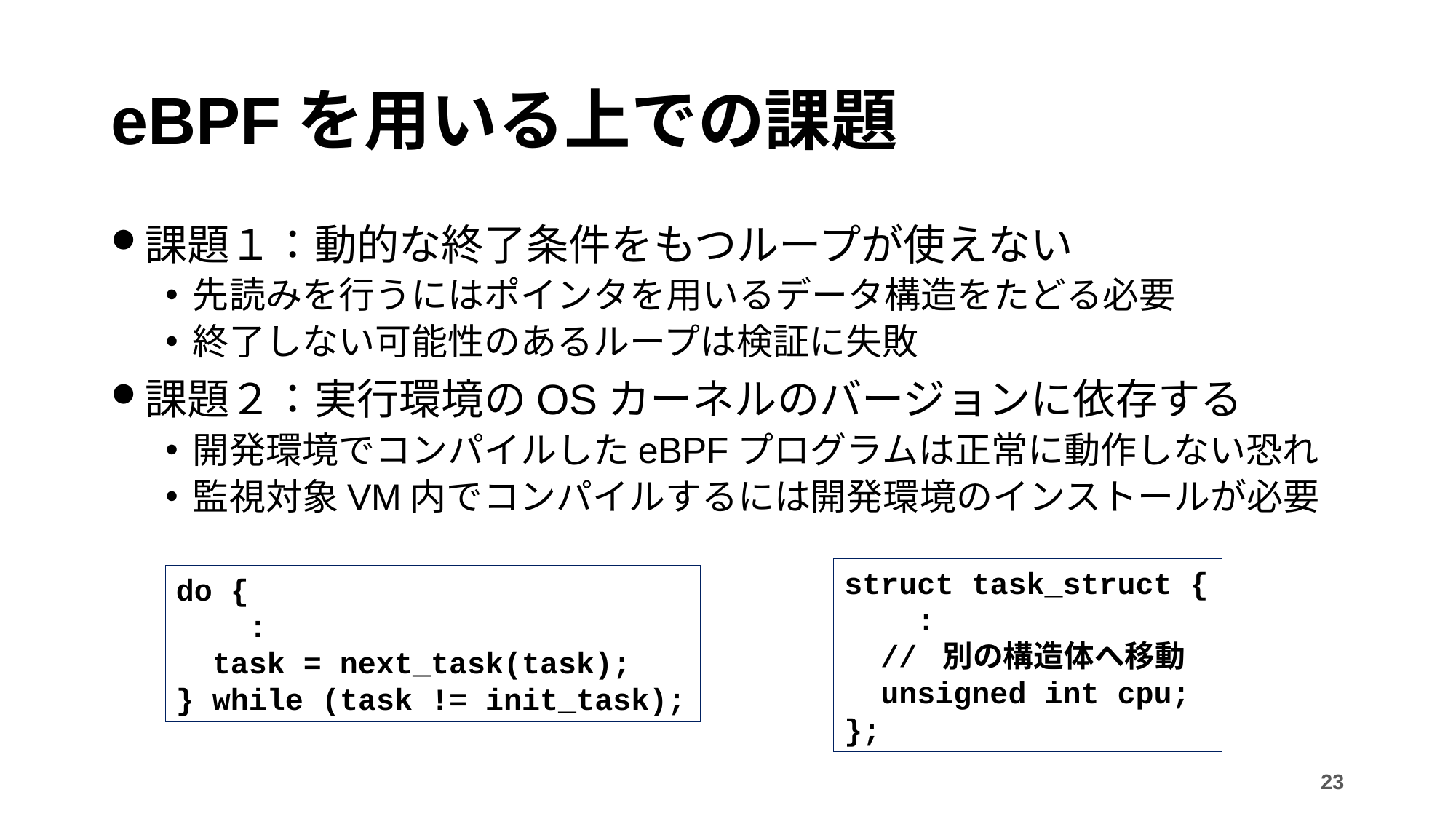

# eBPFを用いる上での課題
課題１：動的な終了条件をもつループが使えない
先読みを行うにはポインタを用いるデータ構造をたどる必要
終了しない可能性のあるループは検証に失敗
課題２：実行環境のOSカーネルのバージョンに依存する
開発環境でコンパイルしたeBPFプログラムは正常に動作しない恐れ
監視対象VM内でコンパイルするには開発環境のインストールが必要
struct task_struct {
    :
  // 別の構造体へ移動
  unsigned int cpu;
};
do {
    :
  task = next_task(task);
} while (task != init_task);
23